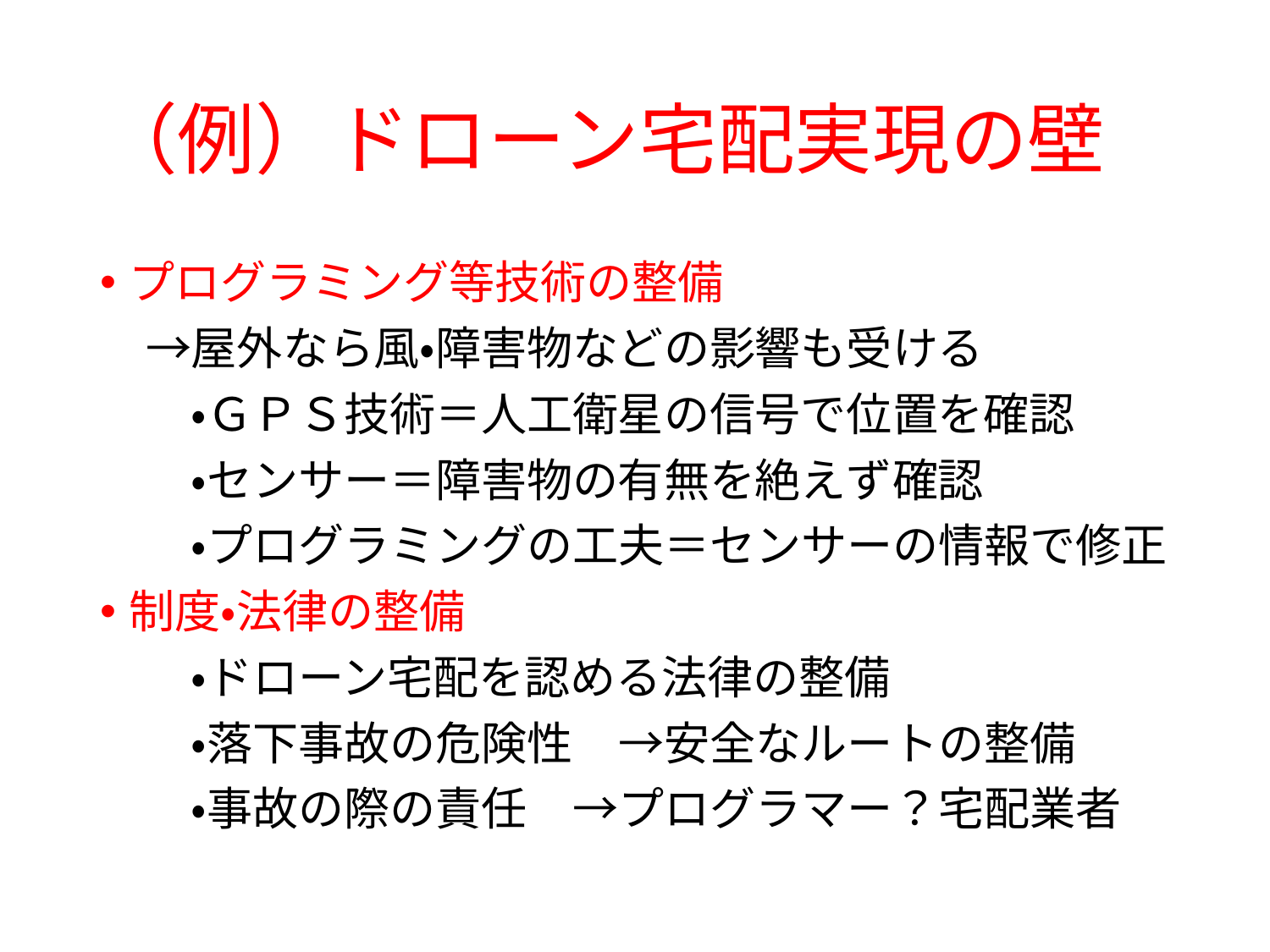

# （例）ドローン宅配実現の壁
プログラミング等技術の整備
　→屋外なら風・障害物などの影響も受ける
　　・ＧＰＳ技術＝人工衛星の信号で位置を確認
　　・センサー＝障害物の有無を絶えず確認
　　・プログラミングの工夫＝センサーの情報で修正
制度・法律の整備
　　・ドローン宅配を認める法律の整備
　　・落下事故の危険性　→安全なルートの整備
　　・事故の際の責任　→プログラマー？宅配業者